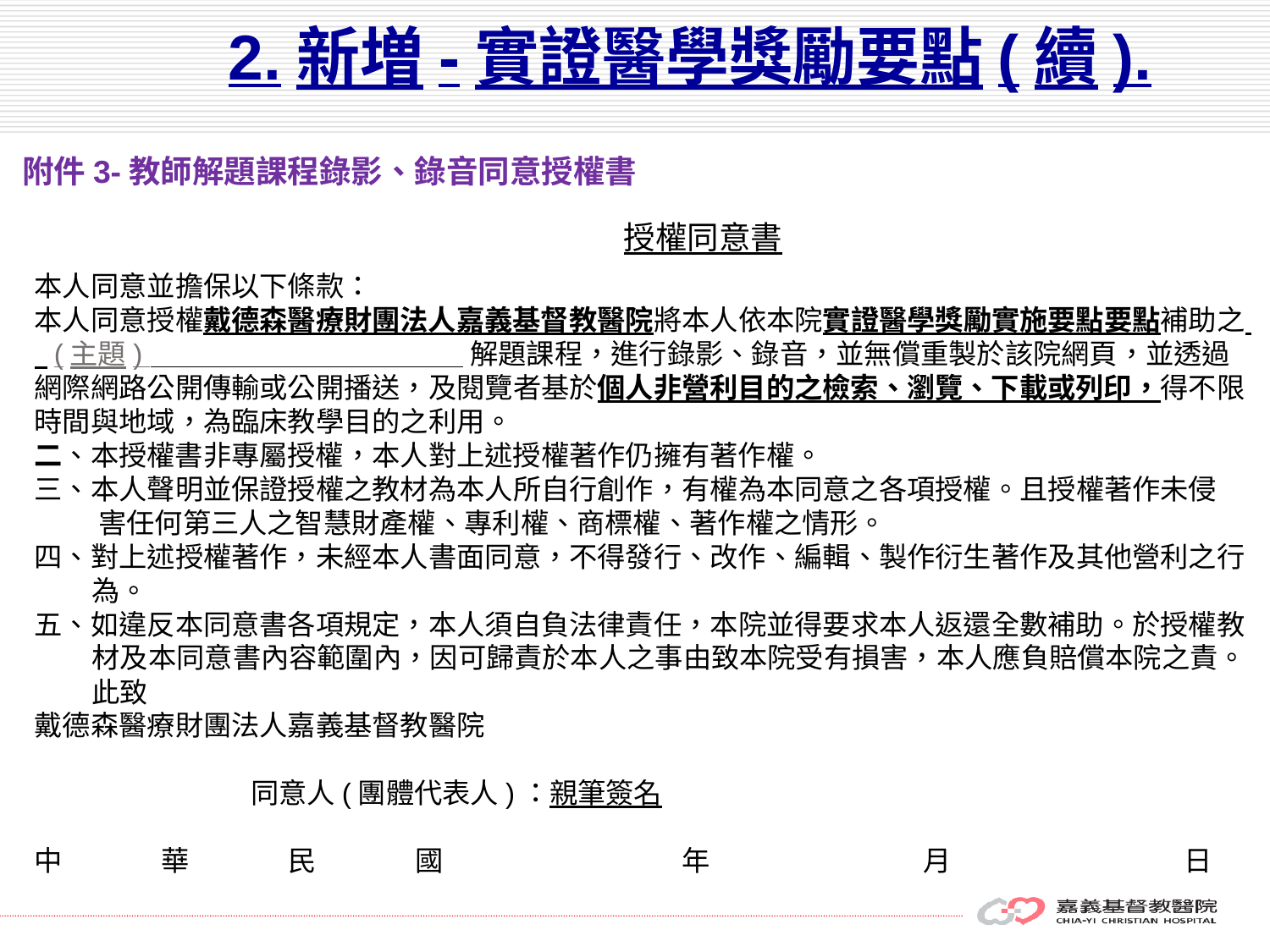

2.新増-實證醫學獎勵要點(續).
附件3-教師解題課程錄影、錄音同意授權書
授權同意書
本人同意並擔保以下條款：
本人同意授權戴德森醫療財團法人嘉義基督教醫院將本人依本院實證醫學獎勵實施要點要點補助之    (主題)                                         解題課程，進行錄影、錄音，並無償重製於該院網頁，並透過網際網路公開傳輸或公開播送，及閱覽者基於個人非營利目的之檢索、瀏覽、下載或列印，得不限時間與地域，為臨床教學目的之利用。
二、本授權書非專屬授權，本人對上述授權著作仍擁有著作權。
三、本人聲明並保證授權之教材為本人所自行創作，有權為本同意之各項授權。且授權著作未侵
         害任何第三人之智慧財產權、專利權、商標權、著作權之情形。
四、對上述授權著作，未經本人書面同意，不得發行、改作、編輯、製作衍生著作及其他營利之行
        為。
五、如違反本同意書各項規定，本人須自負法律責任，本院並得要求本人返還全數補助。於授權教
        材及本同意書內容範圍內，因可歸責於本人之事由致本院受有損害，本人應負賠償本院之責。
        此致
戴德森醫療財團法人嘉義基督教醫院

                                 同意人(團體代表人)：親筆簽名

中  	華  	民  	國		  年  		月 		 日